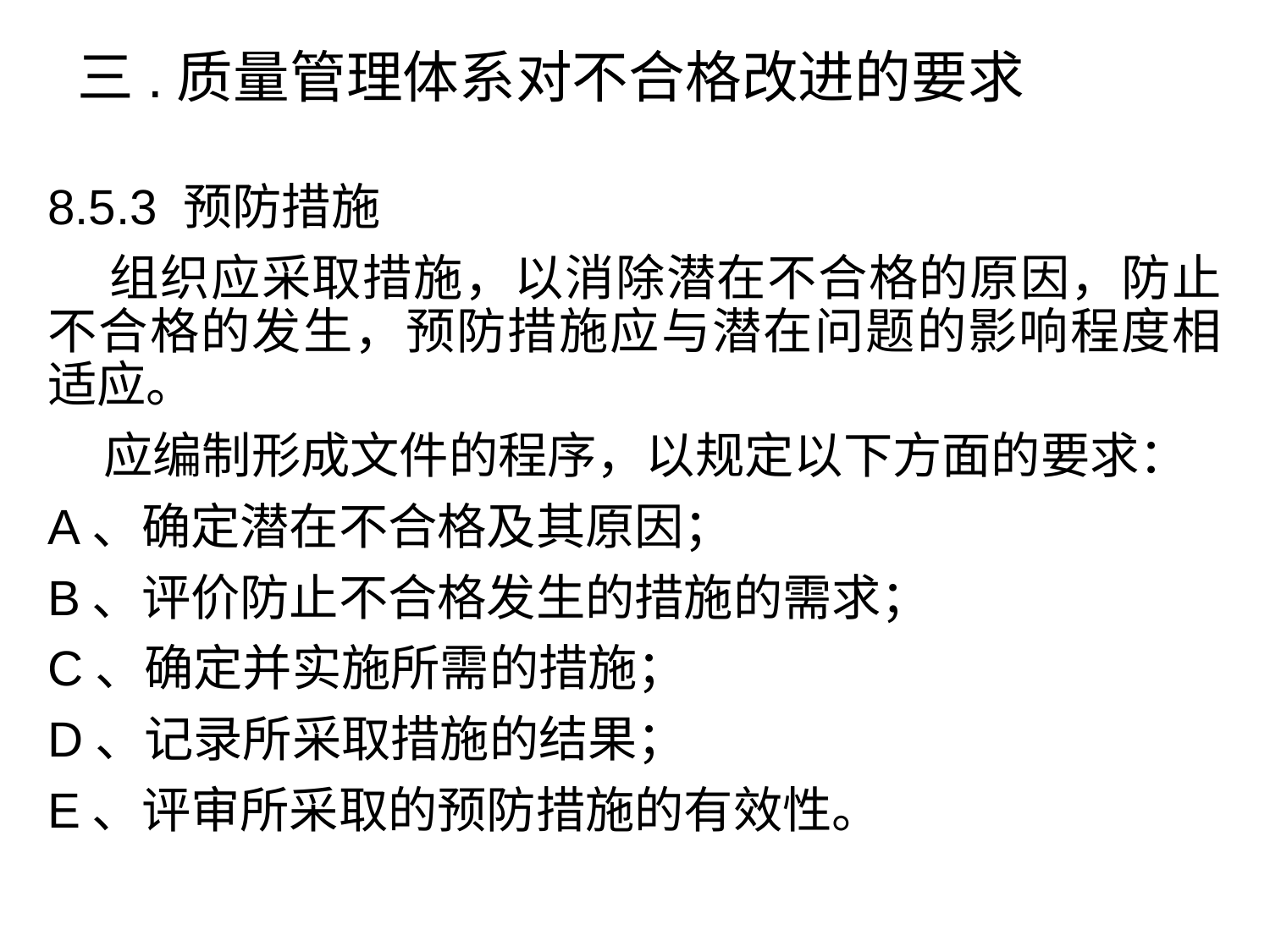

# 三.质量管理体系对不合格改进的要求
8.5.3 预防措施
    组织应采取措施，以消除潜在不合格的原因，防止不合格的发生，预防措施应与潜在问题的影响程度相适应。
    应编制形成文件的程序，以规定以下方面的要求：
A、确定潜在不合格及其原因；
B、评价防止不合格发生的措施的需求；
C、确定并实施所需的措施；
D、记录所采取措施的结果；
E、评审所采取的预防措施的有效性。